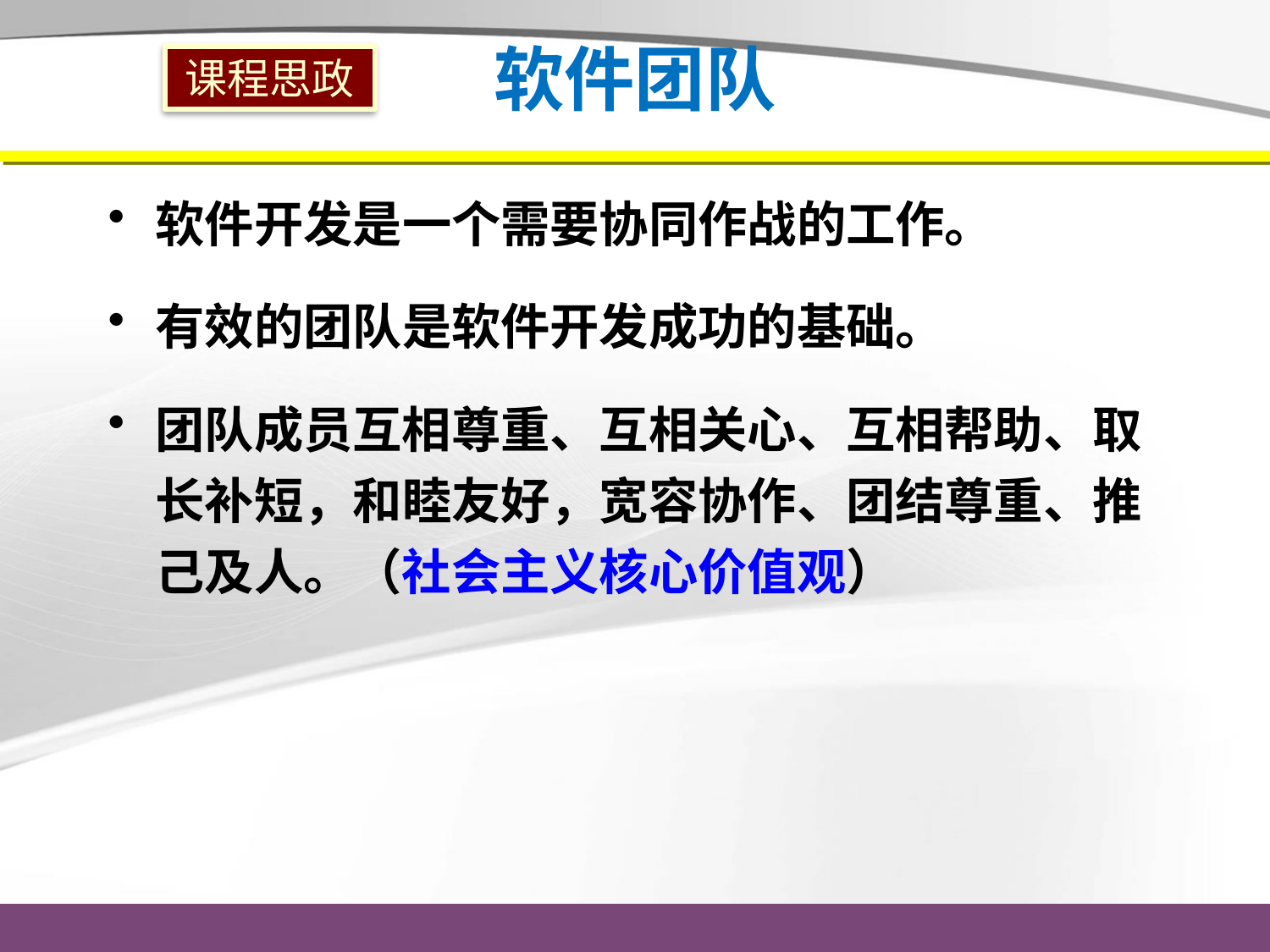

# 软件团队
课程思政
软件开发是一个需要协同作战的工作。
有效的团队是软件开发成功的基础。
团队成员互相尊重、互相关心、互相帮助、取长补短，和睦友好，宽容协作、团结尊重、推己及人。（社会主义核心价值观）